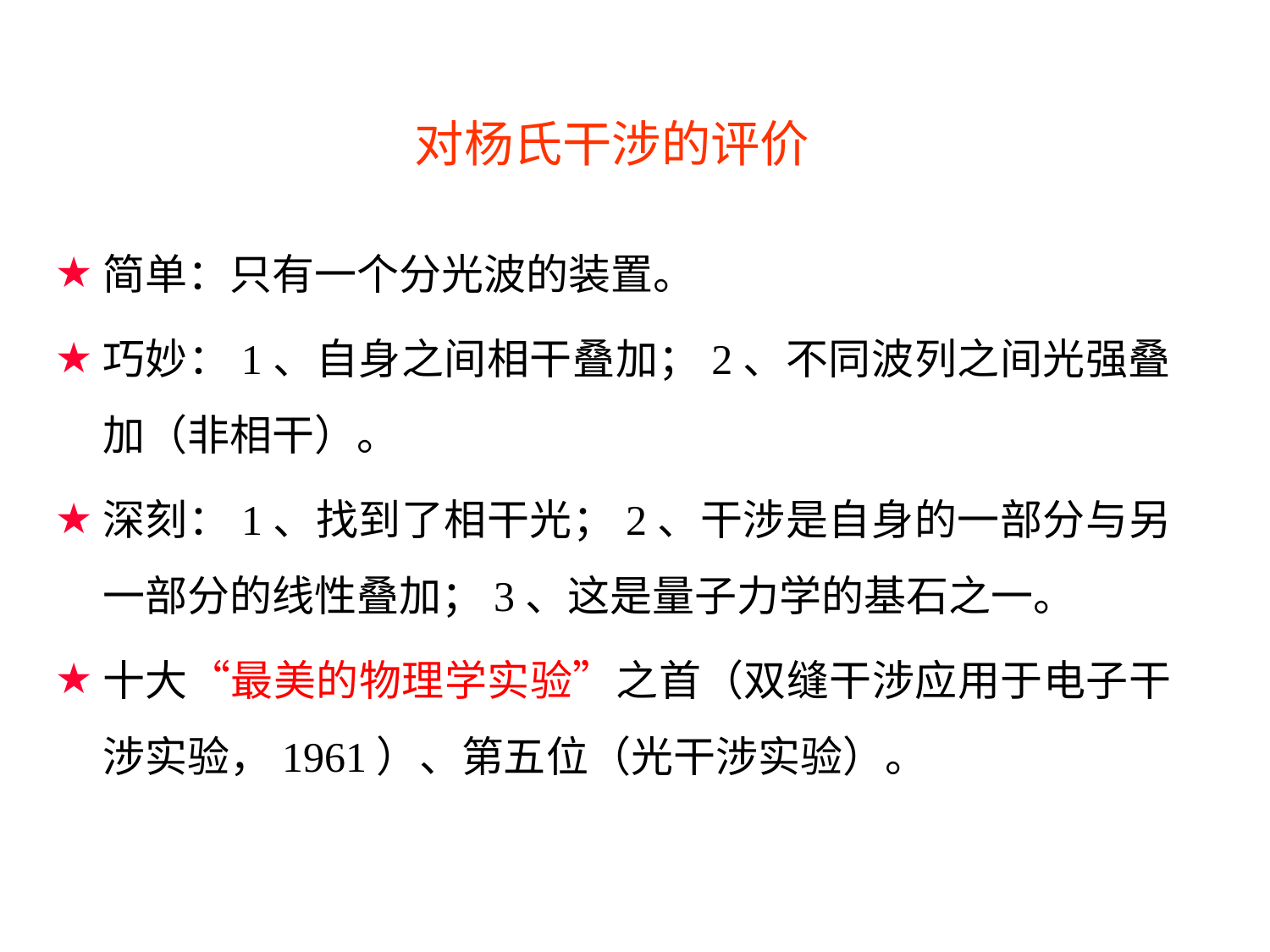

对杨氏干涉的评价
简单：只有一个分光波的装置。
巧妙：1、自身之间相干叠加；2、不同波列之间光强叠加（非相干）。
深刻：1、找到了相干光；2、干涉是自身的一部分与另一部分的线性叠加；3、这是量子力学的基石之一。
十大“最美的物理学实验”之首（双缝干涉应用于电子干涉实验，1961）、第五位（光干涉实验）。